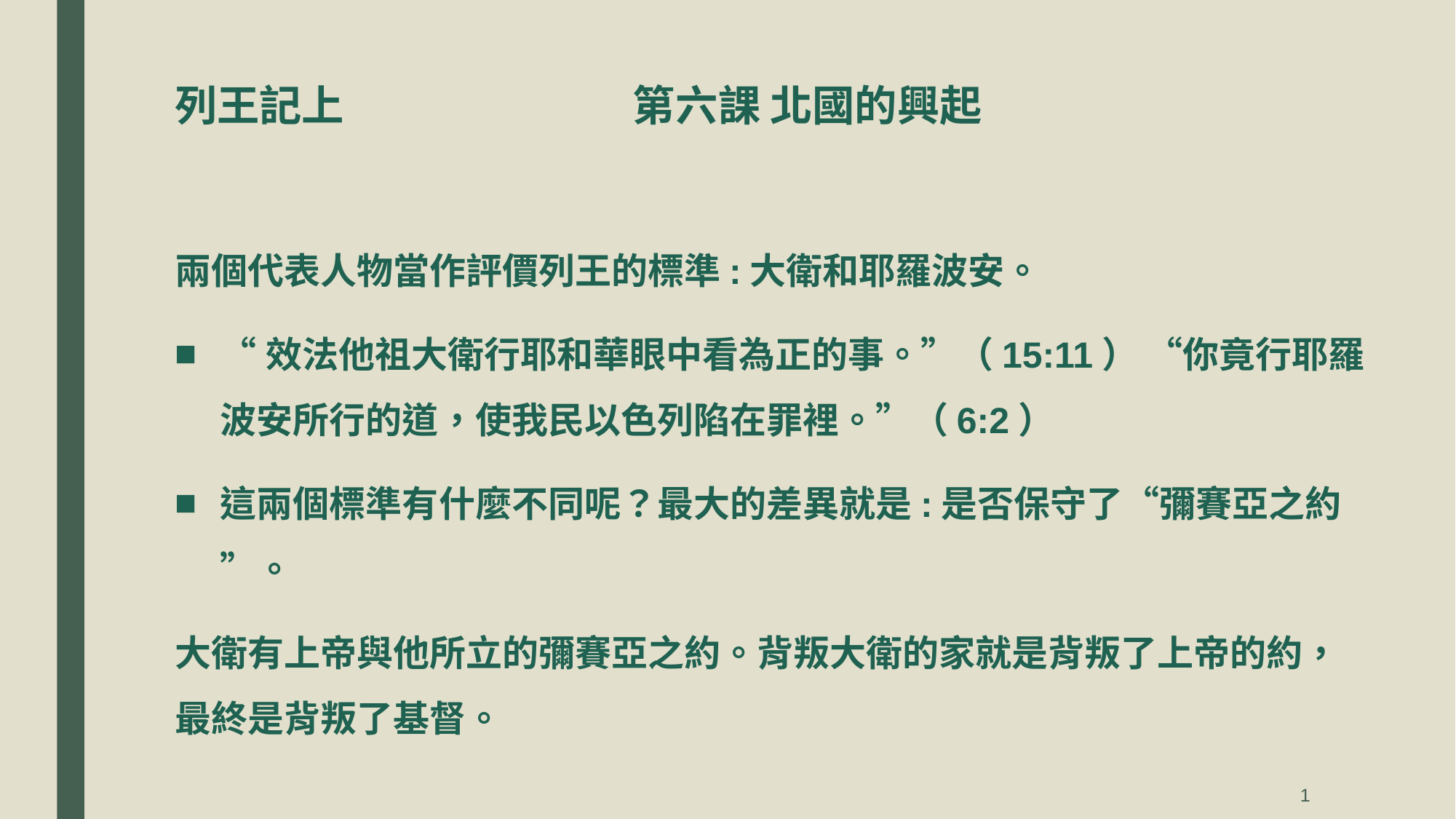

# 列王記上                              第六課 北國的興起
兩個代表人物當作評價列王的標準:大衛和耶羅波安。
“效法他祖大衛行耶和華眼中看為正的事。”（15:11） “你竟行耶羅波安所行的道，使我民以色列陷在罪裡。”（6:2）
這兩個標準有什麼不同呢？最大的差異就是:是否保守了“彌賽亞之約”。
大衛有上帝與他所立的彌賽亞之約。背叛大衛的家就是背叛了上帝的約，最終是背叛了基督。
1